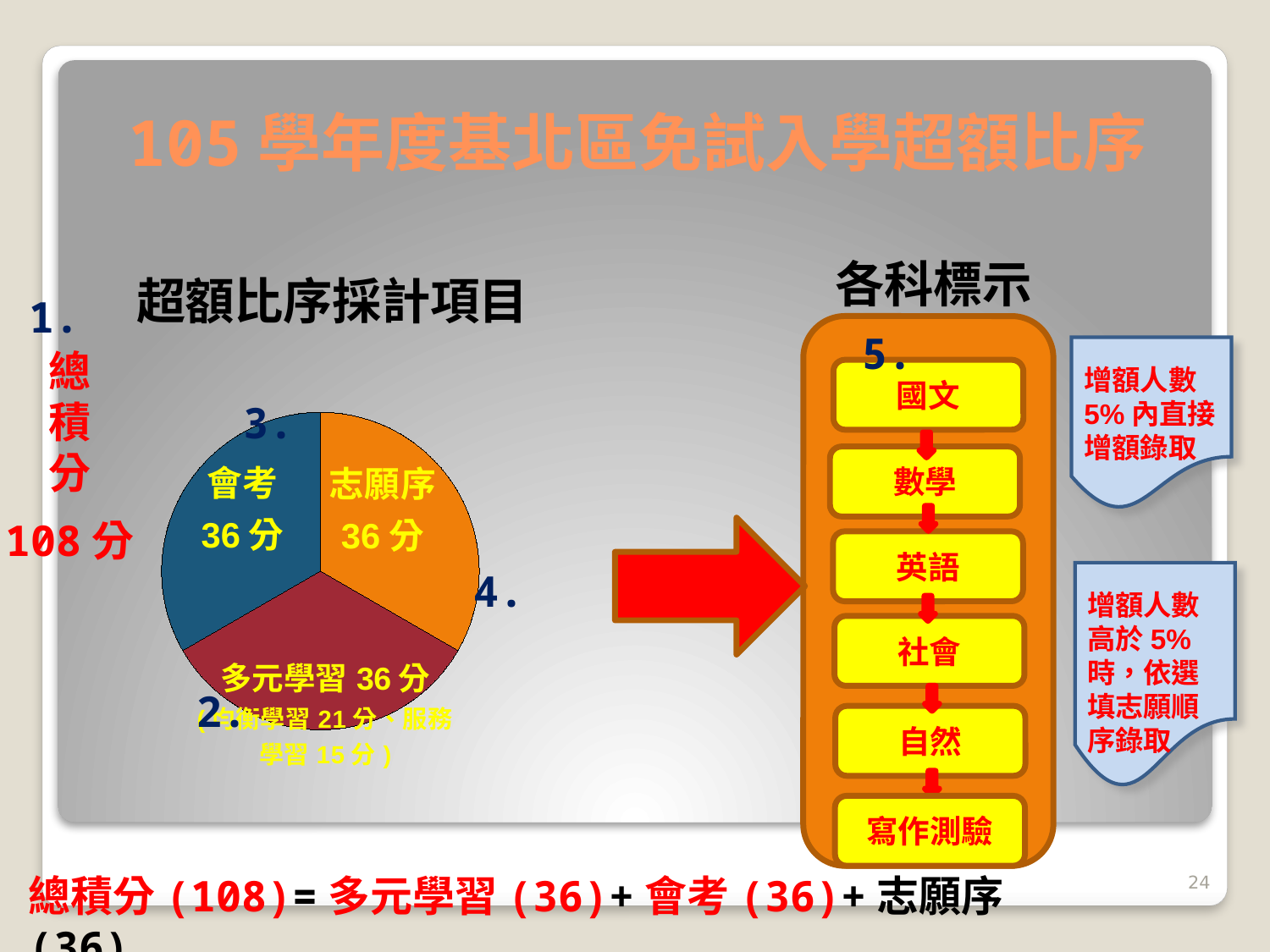

# 105學年度基北區免試入學超額比序

### Chart: 超額比序採計項目

| Category | 銷售 |
|---|---|
| 第一季 | 0.3000000000000001 |
| 第二季 | 0.3000000000000001 |
| 第三季 | 0.3000000000000001 |
各科標示
1.

5.
增額人數5%內直接增額錄取
總積分
國文
3.

數學

108分

英語
4.
增額人數高於5%時，依選填志願順序錄取

社會
2.

自然

寫作測驗
24
總積分(108)=多元學習(36)+會考(36)+志願序(36)